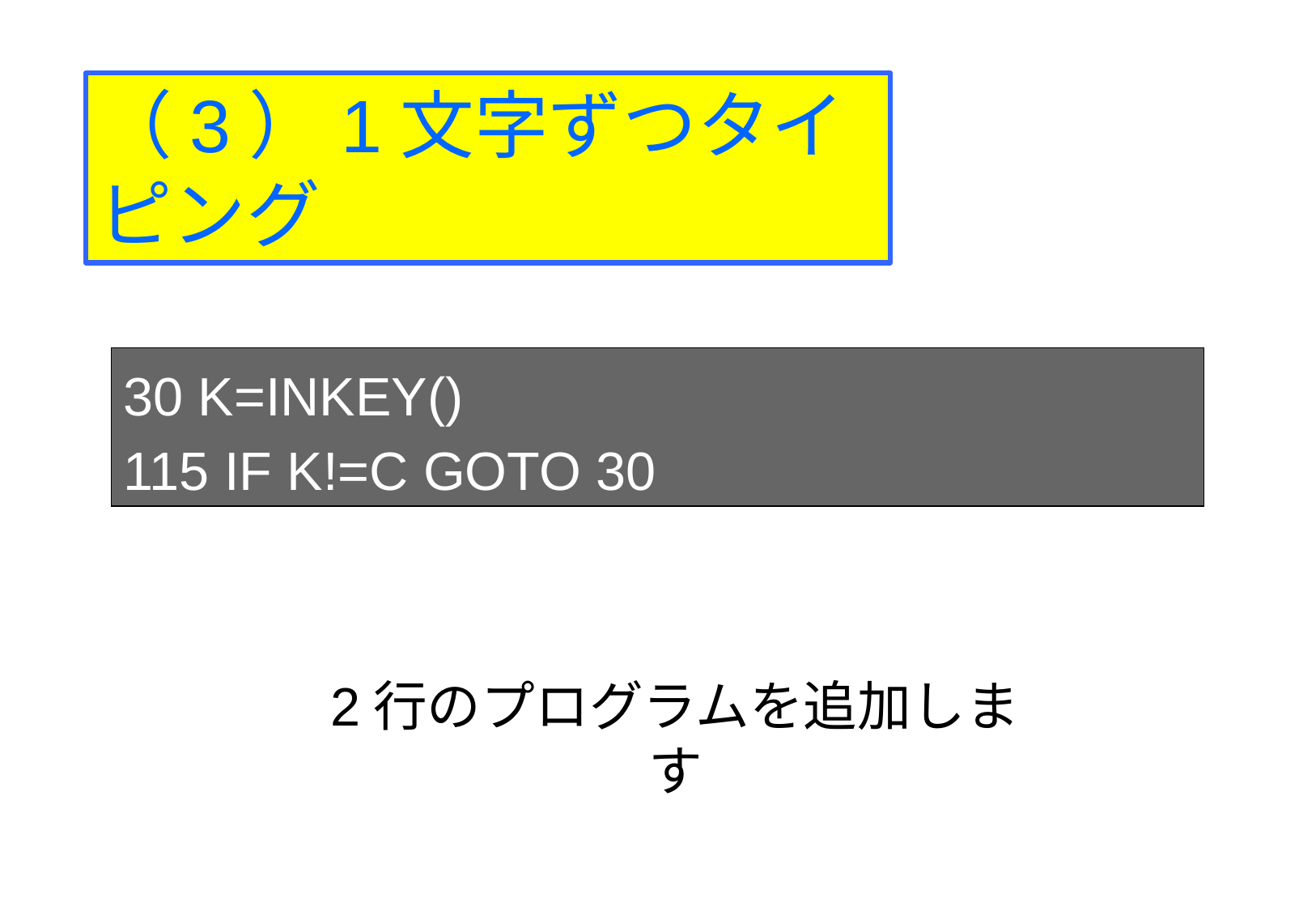

（3）1文字ずつタイピング
30 K=INKEY()
115 IF K!=C GOTO 30
2行のプログラムを追加します